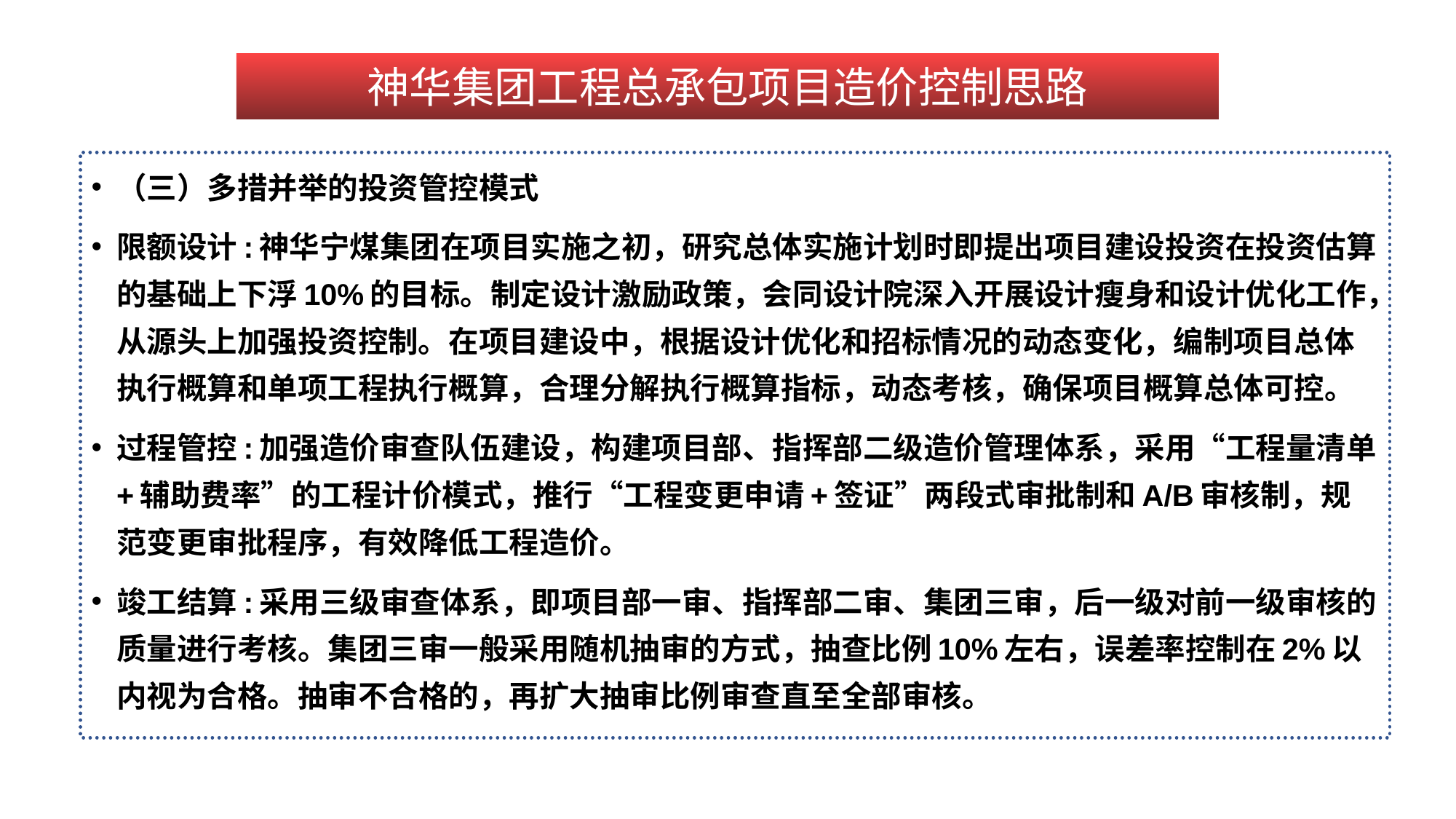

神华集团工程总承包项目造价控制思路
（三）多措并举的投资管控模式
限额设计:神华宁煤集团在项目实施之初，研究总体实施计划时即提出项目建设投资在投资估算的基础上下浮10%的目标。制定设计激励政策，会同设计院深入开展设计瘦身和设计优化工作，从源头上加强投资控制。在项目建设中，根据设计优化和招标情况的动态变化，编制项目总体执行概算和单项工程执行概算，合理分解执行概算指标，动态考核，确保项目概算总体可控。
过程管控:加强造价审查队伍建设，构建项目部、指挥部二级造价管理体系，采用“工程量清单+辅助费率”的工程计价模式，推行“工程变更申请+签证”两段式审批制和A/B审核制，规范变更审批程序，有效降低工程造价。
竣工结算:采用三级审查体系，即项目部一审、指挥部二审、集团三审，后一级对前一级审核的质量进行考核。集团三审一般采用随机抽审的方式，抽查比例10%左右，误差率控制在2%以内视为合格。抽审不合格的，再扩大抽审比例审查直至全部审核。